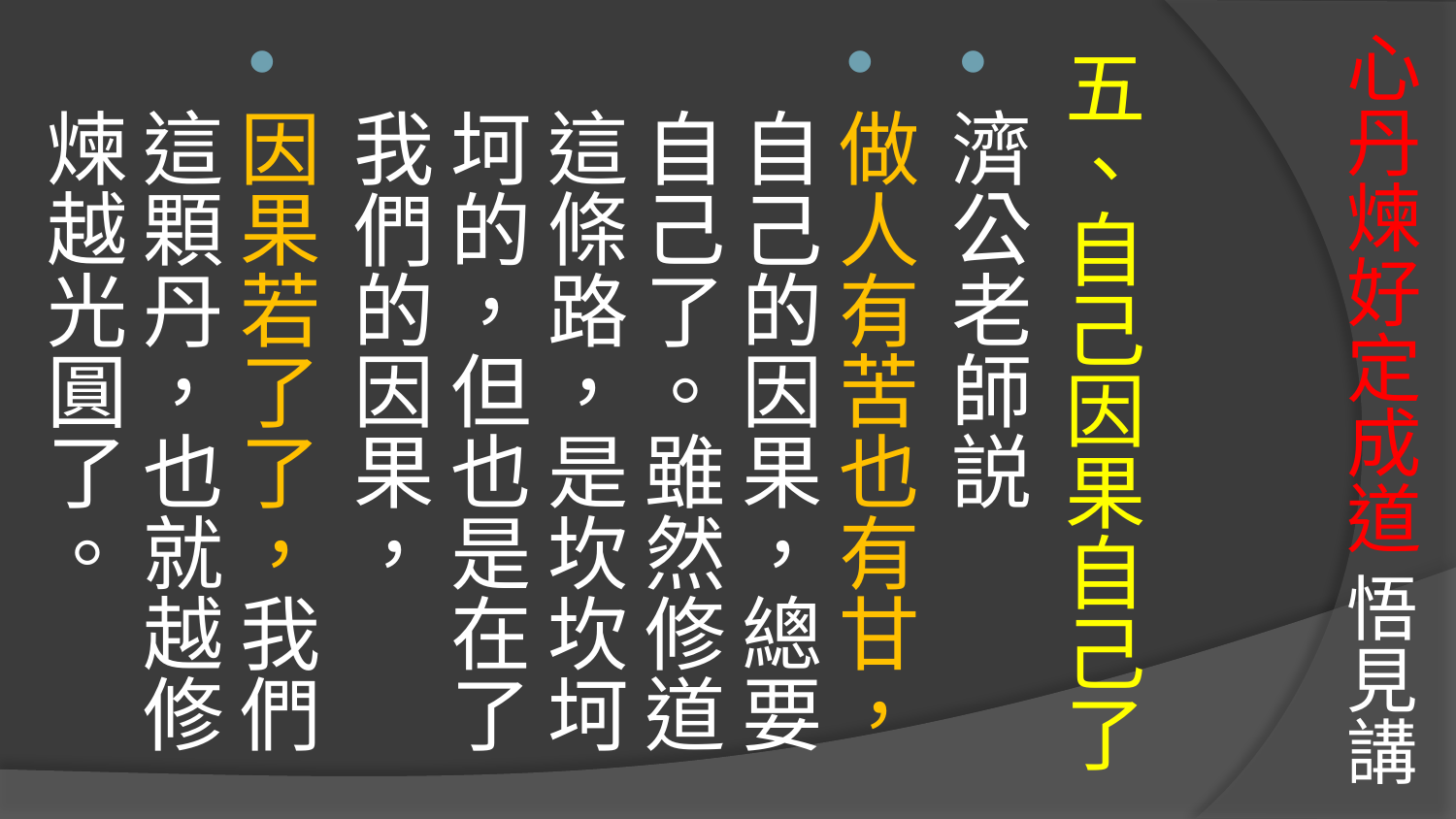

# 心丹煉好定成道 悟見講
五、自己因果自己了
濟公老師説
做人有苦也有甘，自己的因果，總要自己了。雖然修道這條路，是坎坎坷坷的，但也是在了我們的因果，
因果若了了，我們這顆丹，也就越修煉越光圓了。